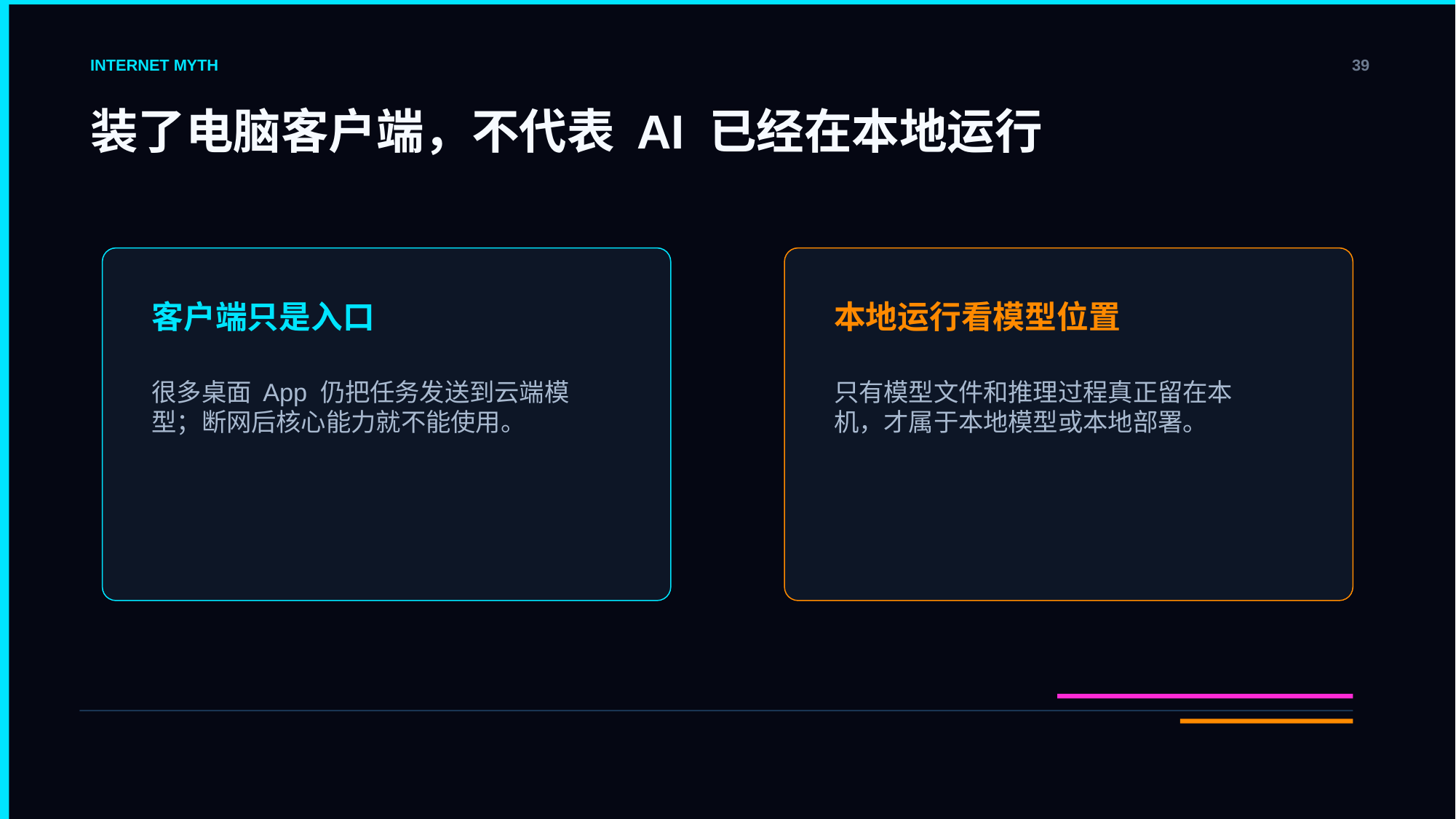

INTERNET MYTH
39
装了电脑客户端，不代表 AI 已经在本地运行

客户端只是入口
本地运行看模型位置
很多桌面 App 仍把任务发送到云端模型；断网后核心能力就不能使用。
只有模型文件和推理过程真正留在本机，才属于本地模型或本地部署。